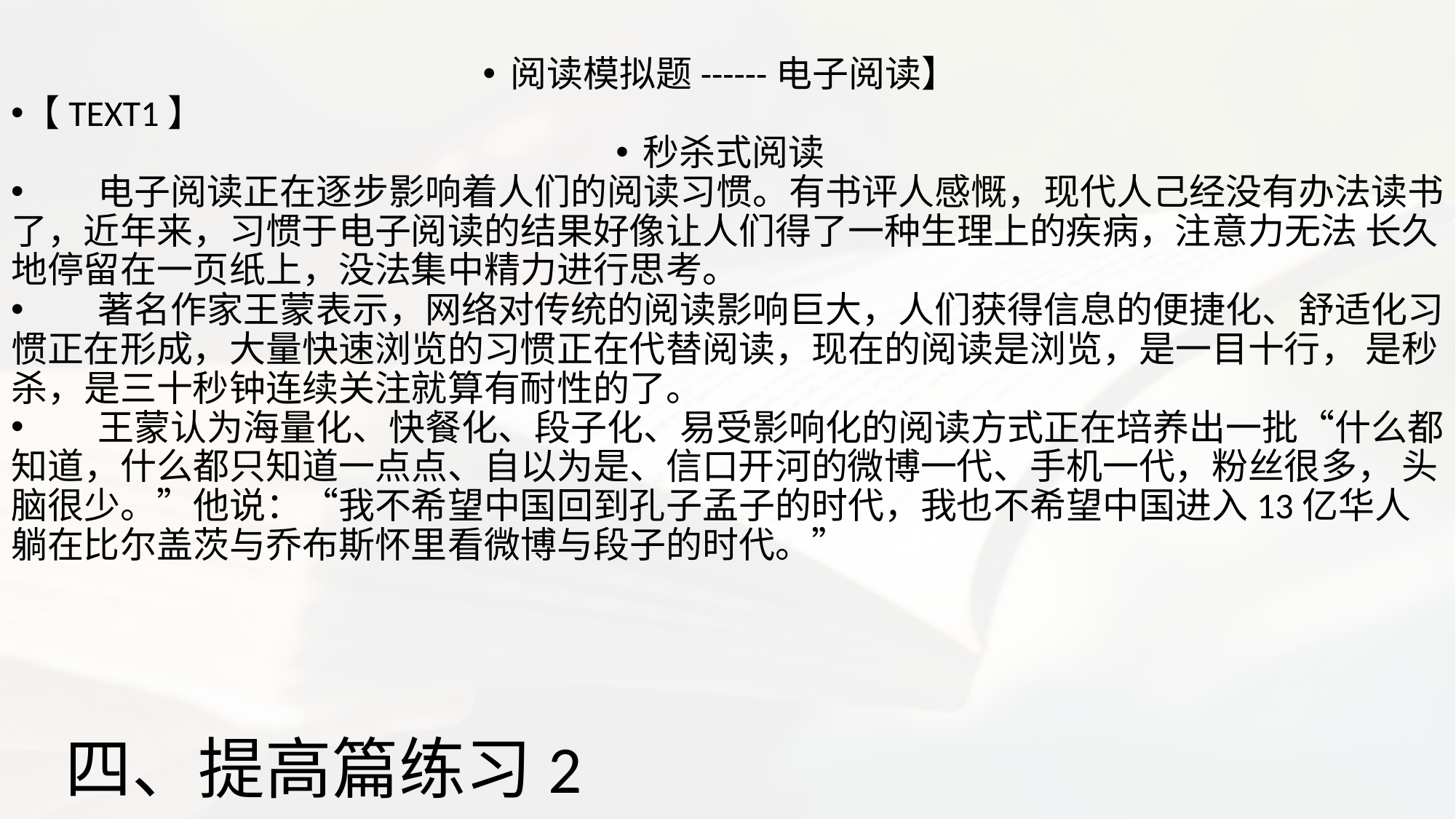

阅读模拟题------电子阅读】
【TEXT1】
秒杀式阅读
        电子阅读正在逐步影响着人们的阅读习惯。有书评人感慨，现代人己经没有办法读书了，近年来，习惯于电子阅读的结果好像让人们得了一种生理上的疾病，注意力无法 长久地停留在一页纸上，没法集中精力进行思考。
        著名作家王蒙表示，网络对传统的阅读影响巨大，人们获得信息的便捷化、舒适化习惯正在形成，大量快速浏览的习惯正在代替阅读，现在的阅读是浏览，是一目十行， 是秒杀，是三十秒钟连续关注就算有耐性的了。
        王蒙认为海量化、快餐化、段子化、易受影响化的阅读方式正在培养出一批“什么都知道，什么都只知道一点点、自以为是、信口开河的微博一代、手机一代，粉丝很多， 头脑很少。”他说：“我不希望中国回到孔子孟子的时代，我也不希望中国进入13亿华人躺在比尔盖茨与乔布斯怀里看微博与段子的时代。”
# 四、提高篇练习2